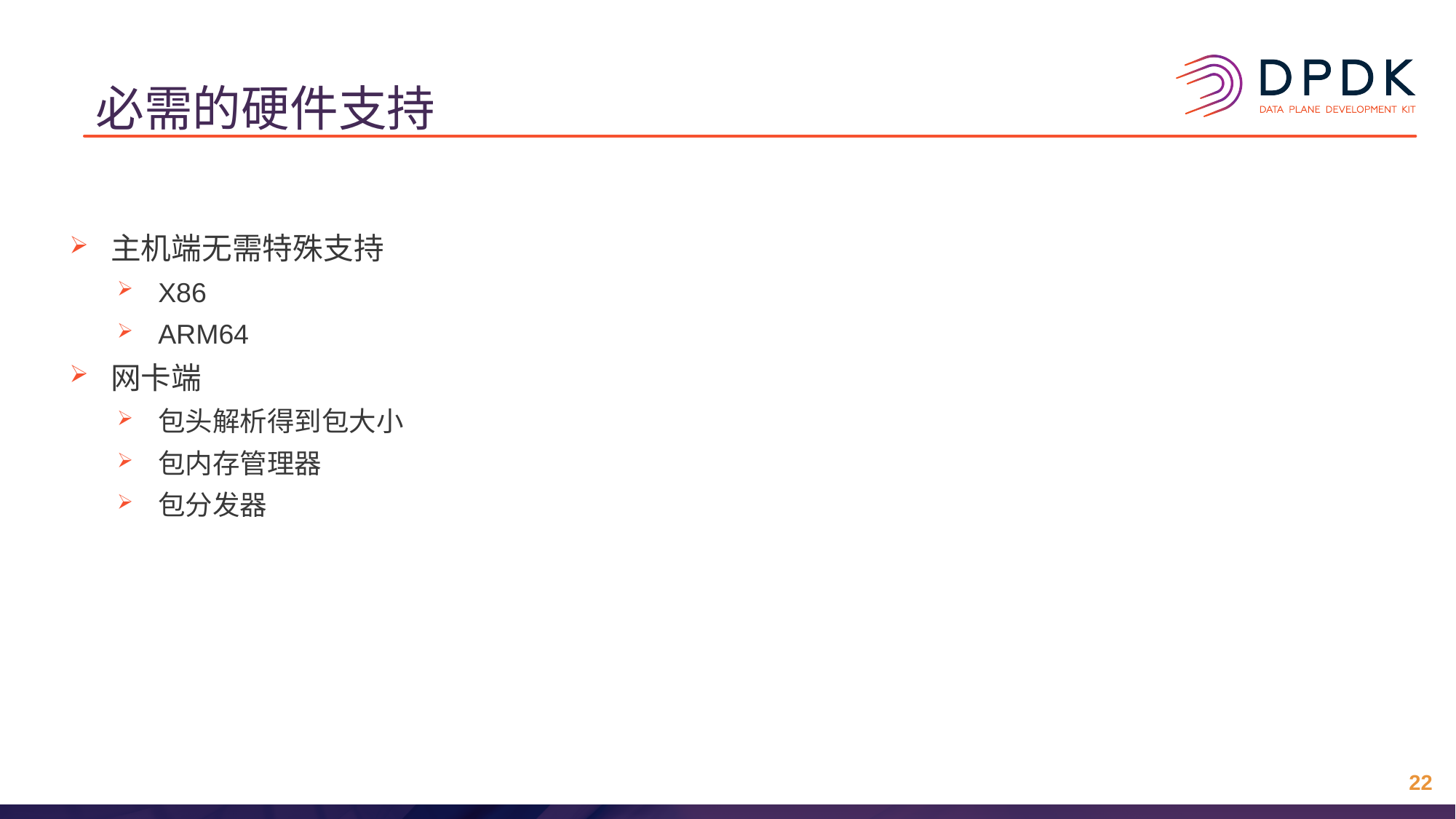

# 必需的硬件支持
主机端无需特殊支持
X86
ARM64
网卡端
包头解析得到包大小
包内存管理器
包分发器